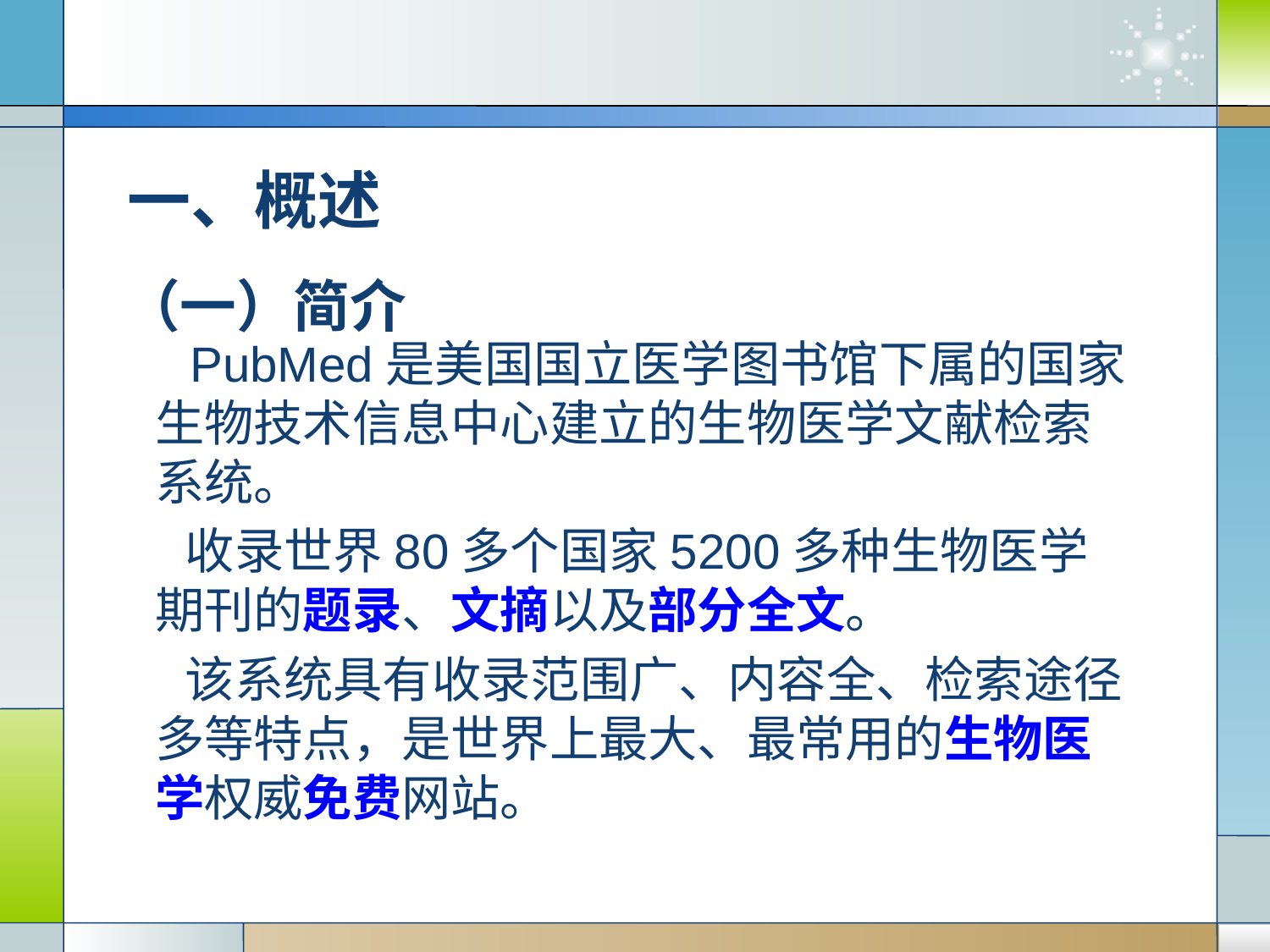

一、概述
 （一）简介

      PubMed是美国国立医学图书馆下属的国家生物技术信息中心建立的生物医学文献检索系统。
      收录世界80多个国家5200多种生物医学期刊的题录、文摘以及部分全文。
      该系统具有收录范围广、内容全、检索途径多等特点，是世界上最大、最常用的生物医学权威免费网站。